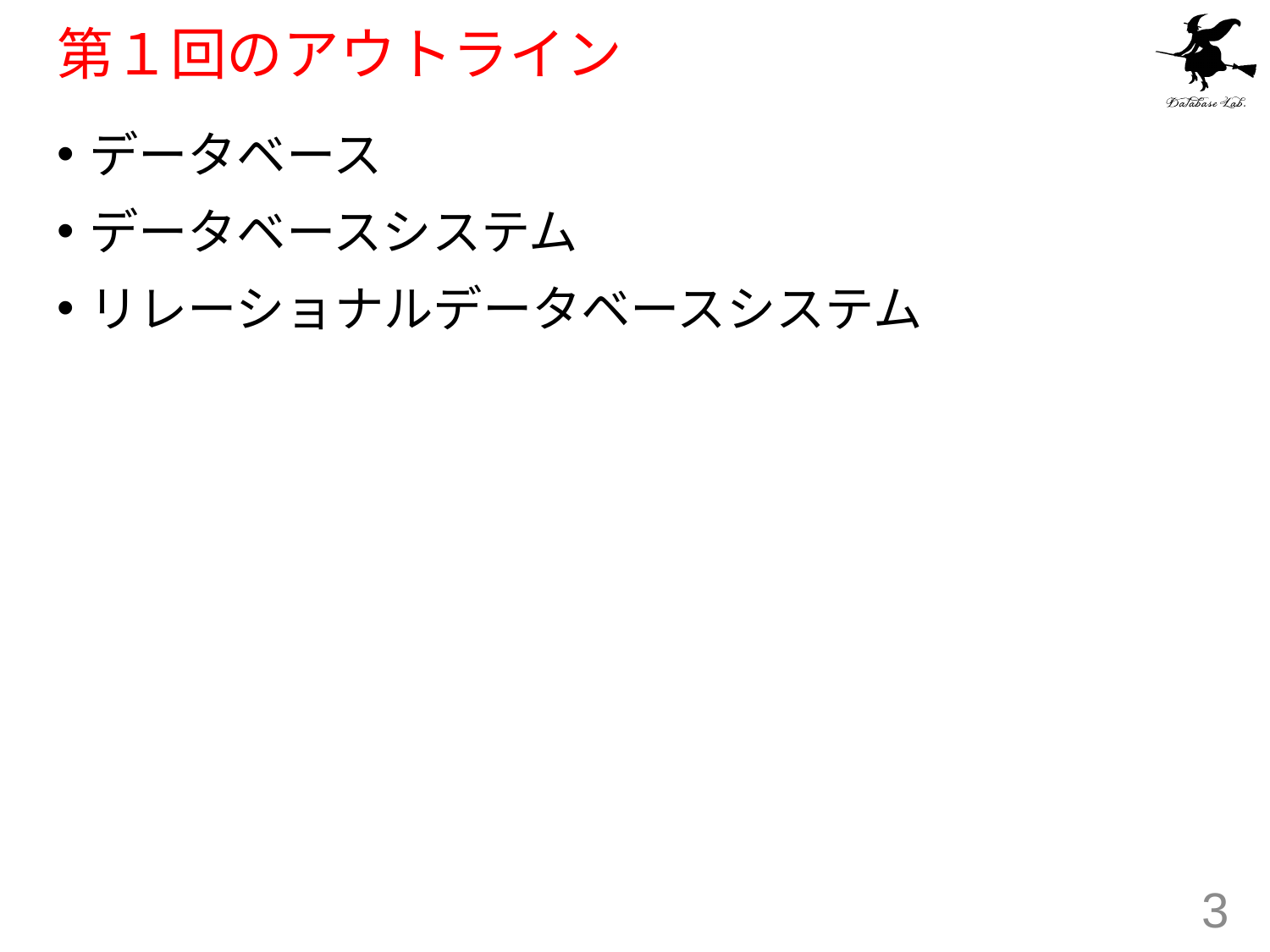

# 第１回のアウトライン
データベース
データベースシステム
リレーショナルデータベースシステム
3